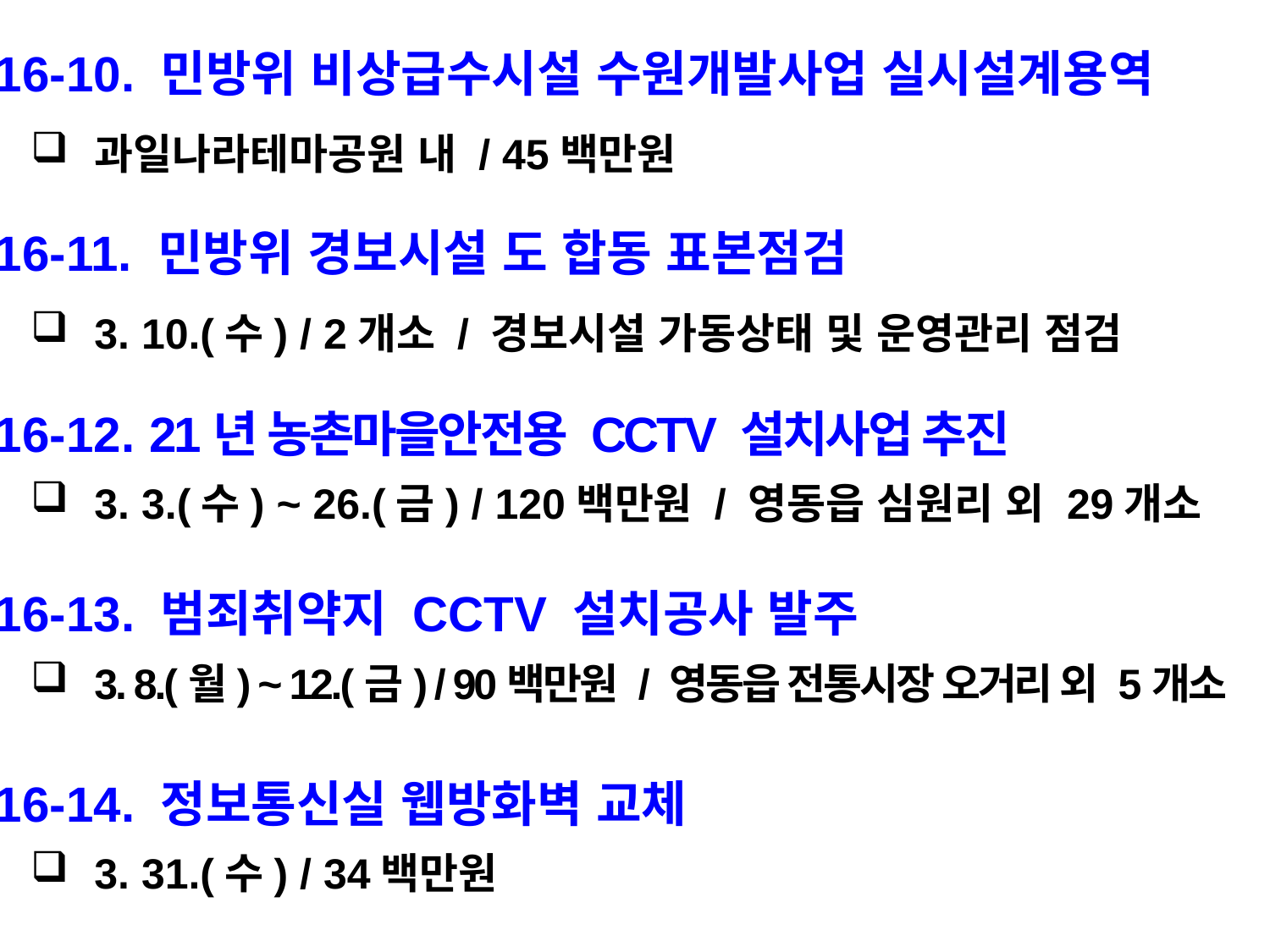

16-10. 민방위 비상급수시설 수원개발사업 실시설계용역
과일나라테마공원 내 / 45백만원
  16-11. 민방위 경보시설 도 합동 표본점검
3. 10.(수) / 2개소 / 경보시설 가동상태 및 운영관리 점검
  16-12. 21년 농촌마을안전용 CCTV 설치사업 추진
3. 3.(수) ~ 26.(금) / 120백만원 / 영동읍 심원리 외 29개소
  16-13. 범죄취약지 CCTV 설치공사 발주
3. 8.(월) ~ 12.(금) / 90백만원 / 영동읍 전통시장 오거리 외 5개소
  16-14. 정보통신실 웹방화벽 교체
3. 31.(수) / 34백만원